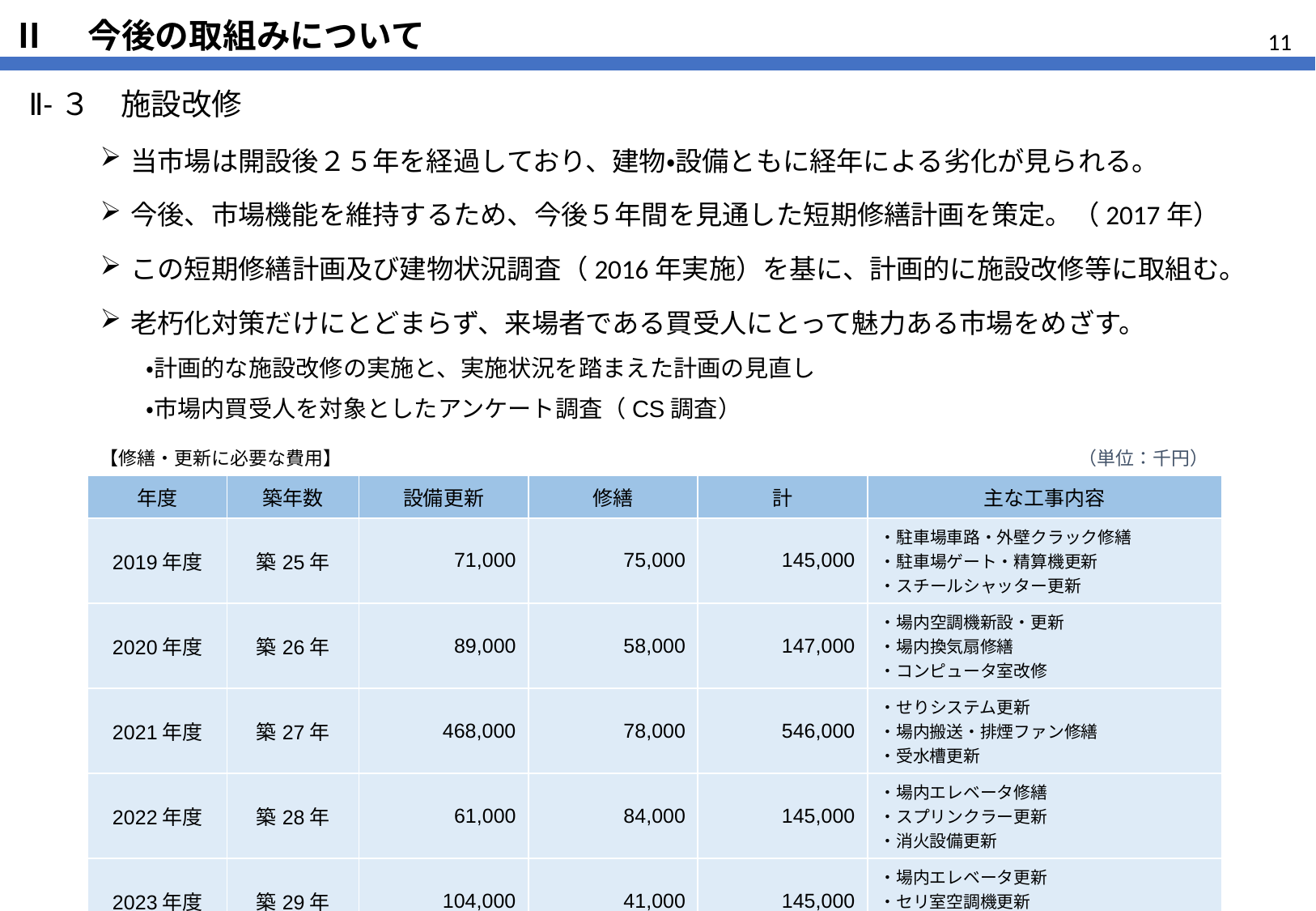

# Ⅱ　今後の取組みについて
11
Ⅱ-３　施設改修
当市場は開設後２５年を経過しており、建物・設備ともに経年による劣化が見られる。
今後、市場機能を維持するため、今後５年間を見通した短期修繕計画を策定。（2017年）
この短期修繕計画及び建物状況調査（2016年実施）を基に、計画的に施設改修等に取組む。
老朽化対策だけにとどまらず、来場者である買受人にとって魅力ある市場をめざす。

・計画的な施設改修の実施と、実施状況を踏まえた計画の見直し
・市場内買受人を対象としたアンケート調査（CS調査）
| 【修繕・更新に必要な費用】 |  |  |  |  | （単位：千円） |
| --- | --- | --- | --- | --- | --- |
| 年度 | 築年数 | 設備更新 | 修繕 | 計 | 主な工事内容 |
| 2019年度 | 築25年 | 71,000 | 75,000 | 145,000 | ・駐車場車路・外壁クラック修繕 ・駐車場ゲート・精算機更新 ・スチールシャッター更新 |
| 2020年度 | 築26年 | 89,000 | 58,000 | 147,000 | ・場内空調機新設・更新 ・場内換気扇修繕 ・コンピュータ室改修 |
| 2021年度 | 築27年 | 468,000 | 78,000 | 546,000 | ・せりシステム更新 ・場内搬送・排煙ファン修繕 ・受水槽更新 |
| 2022年度 | 築28年 | 61,000 | 84,000 | 145,000 | ・場内エレベータ修繕 ・スプリンクラー更新 ・消火設備更新 |
| 2023年度 | 築29年 | 104,000 | 41,000 | 145,000 | ・場内エレベータ更新 ・セリ室空調機更新 ・発電機更新 |
| 合計 |  | 793,000 | 335,000 | 1,128,000 |  |